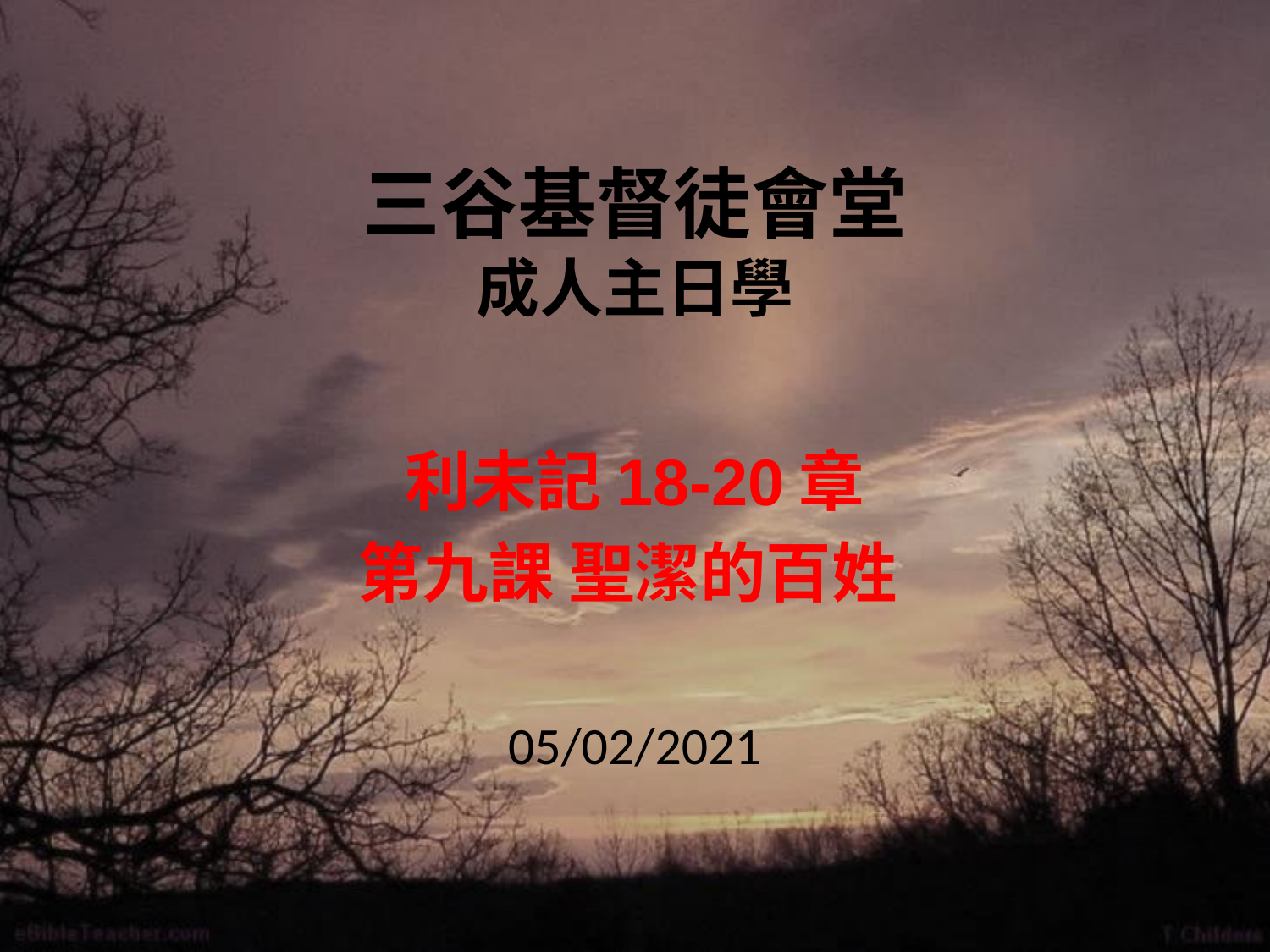

# 三谷基督徒會堂 成人主日學
利未記18-20章
第九課 聖潔的百姓

05/02/2021